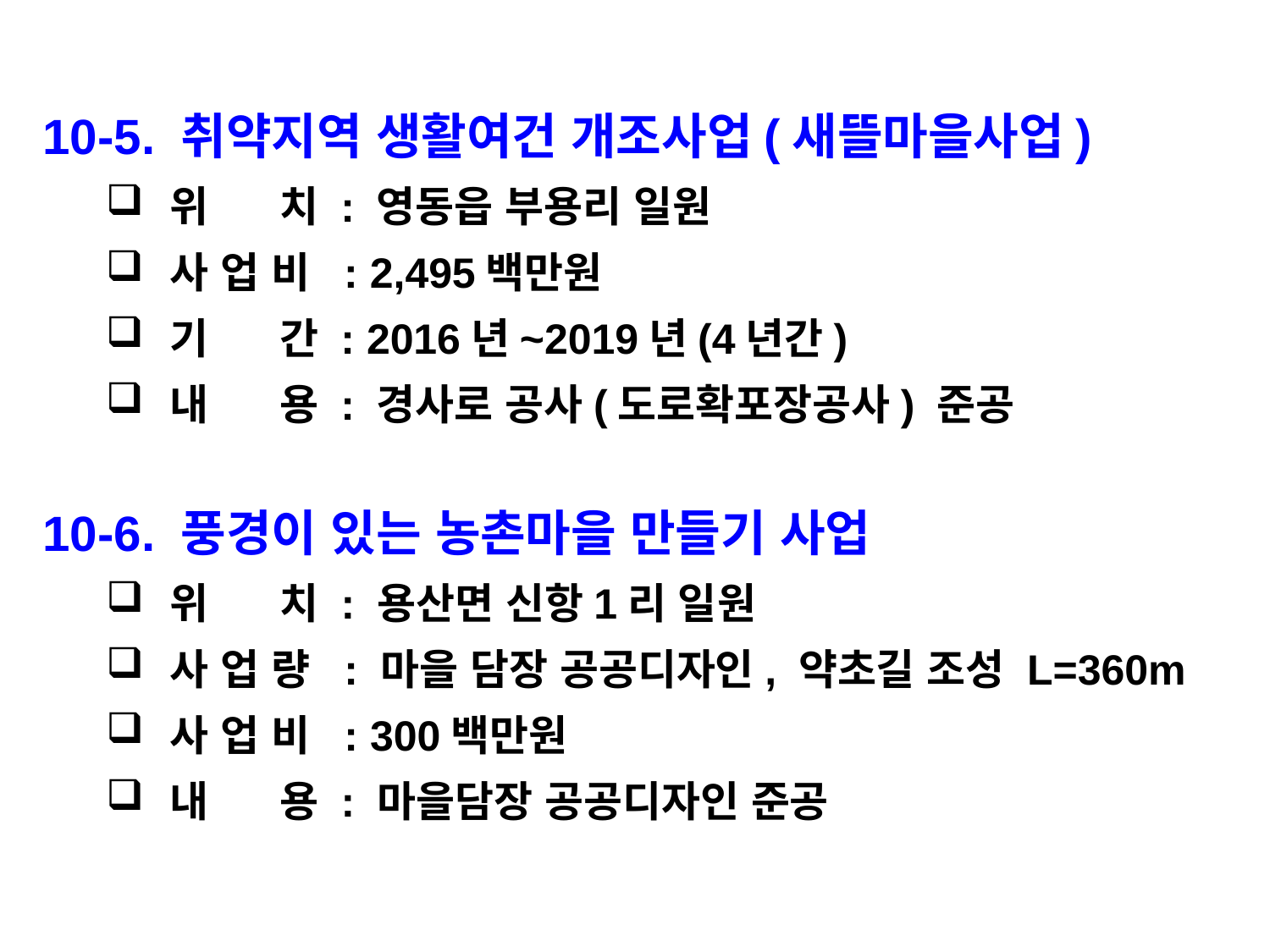

10-5. 취약지역 생활여건 개조사업(새뜰마을사업)
위      치 : 영동읍 부용리 일원
사 업 비  : 2,495백만원
기      간 : 2016년~2019년(4년간)
내      용 : 경사로 공사(도로확포장공사) 준공
10-6. 풍경이 있는 농촌마을 만들기 사업
위      치 : 용산면 신항1리 일원
사 업 량  : 마을 담장 공공디자인, 약초길 조성 L=360m
사 업 비  : 300백만원
내      용 : 마을담장 공공디자인 준공